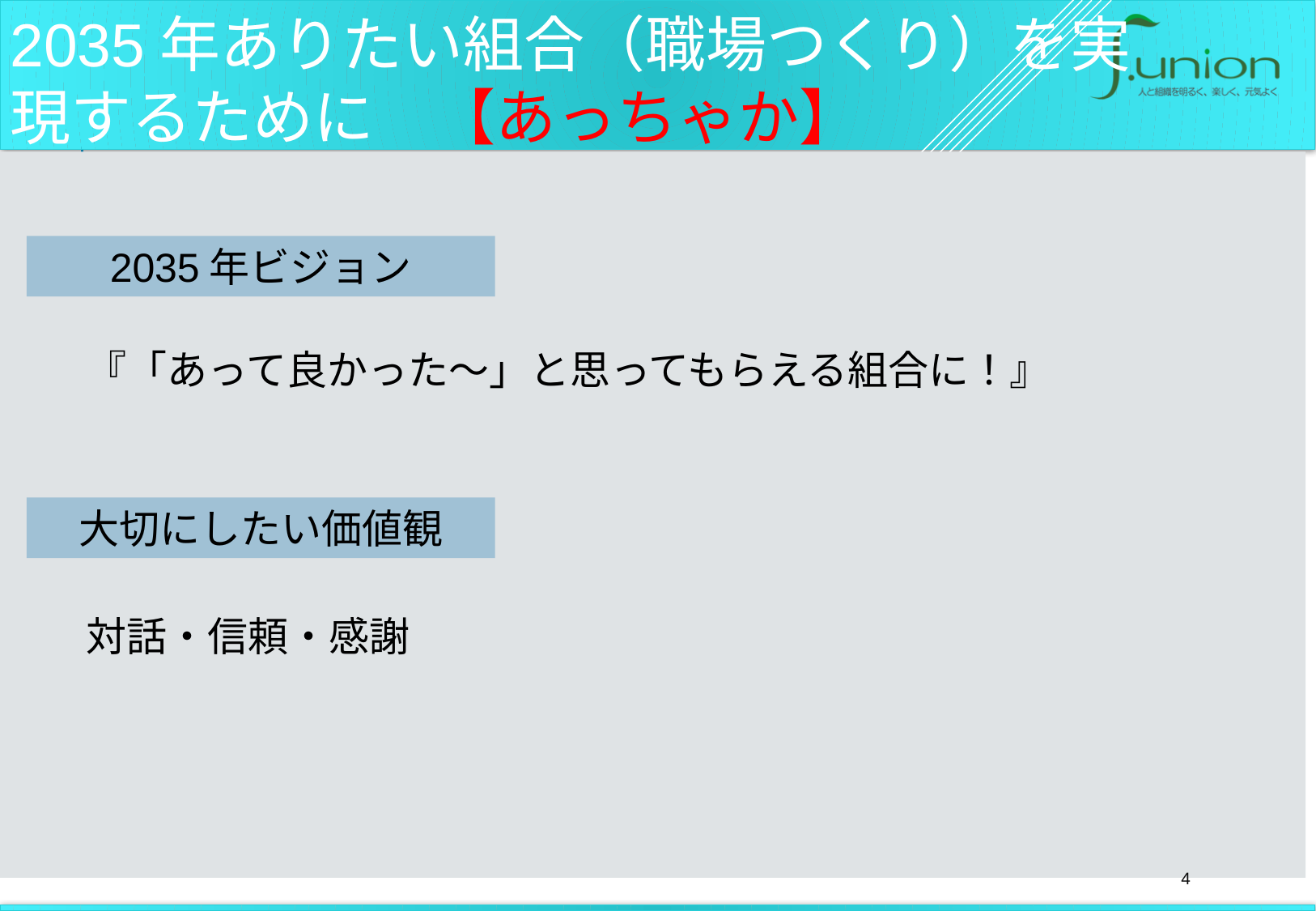

2035年ありたい組合（職場つくり）を実現するために　【あっちゃか】

2035年ビジョン
 『「あって良かった～」と思ってもらえる組合に！』
大切にしたい価値観
 対話・信頼・感謝
4